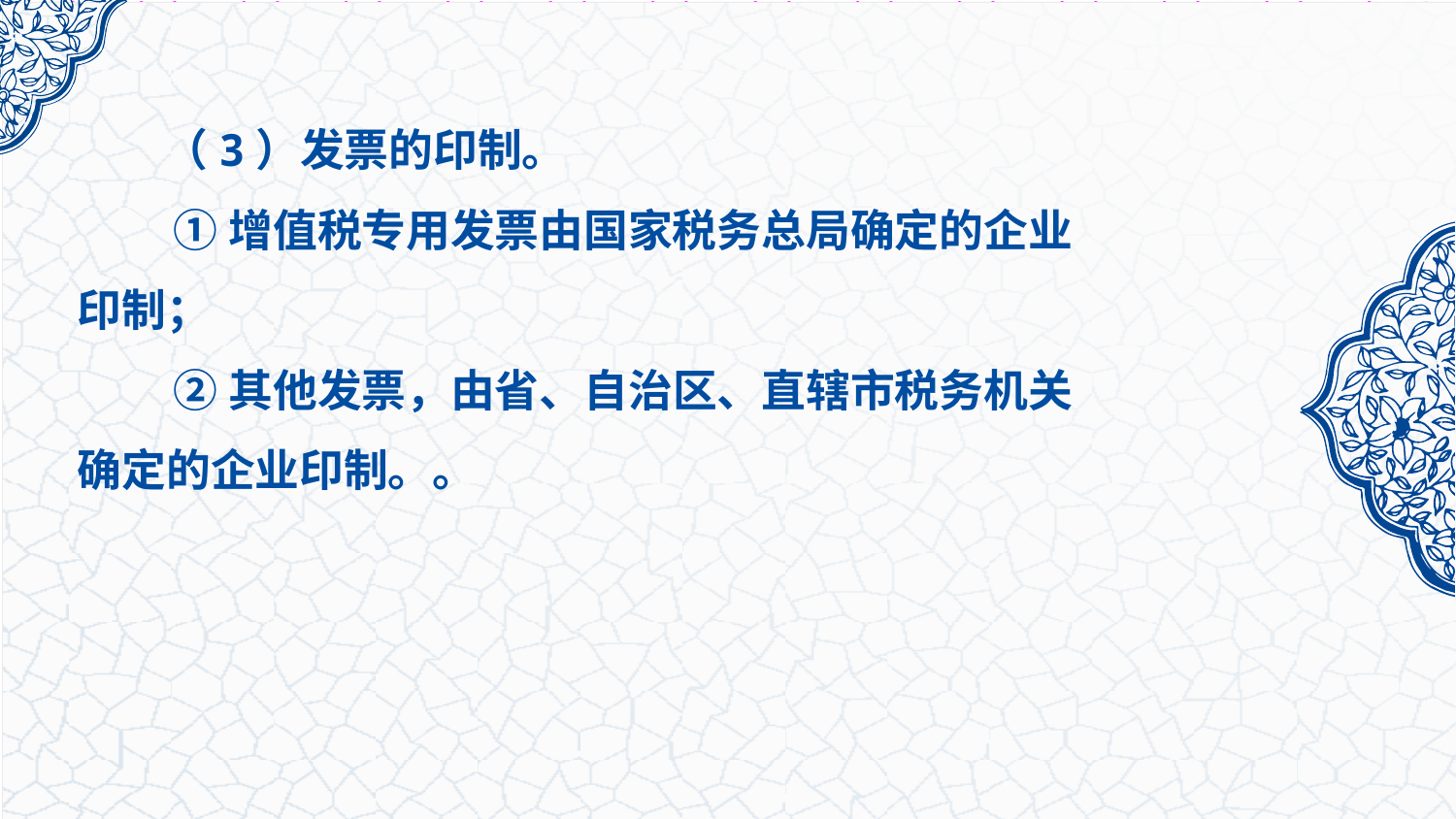

（3）发票的印制。
 ①增值税专用发票由国家税务总局确定的企业印制；
 ②其他发票，由省、自治区、直辖市税务机关确定的企业印制。。